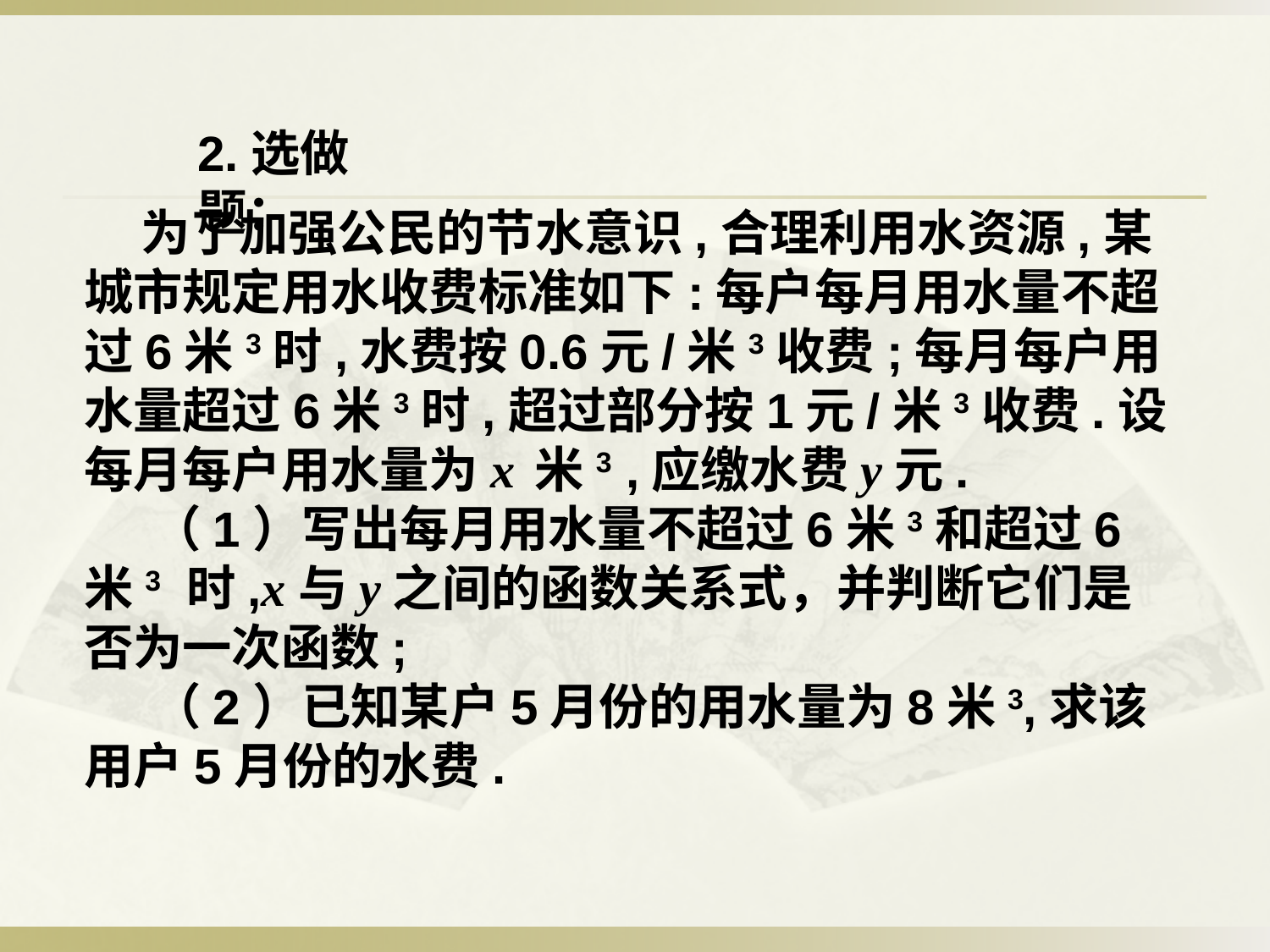

2.选做题：
    为了加强公民的节水意识,合理利用水资源,某城市规定用水收费标准如下:每户每月用水量不超过6米3时,水费按0.6元/米3收费;每月每户用水量超过6米3时,超过部分按1元/米3收费.设每月每户用水量为x 米3 ,应缴水费y元.
     （1）写出每月用水量不超过6米3和超过6米3 时,x与y之间的函数关系式，并判断它们是否为一次函数;
     （2）已知某户5月份的用水量为8米3,求该用户5月份的水费.